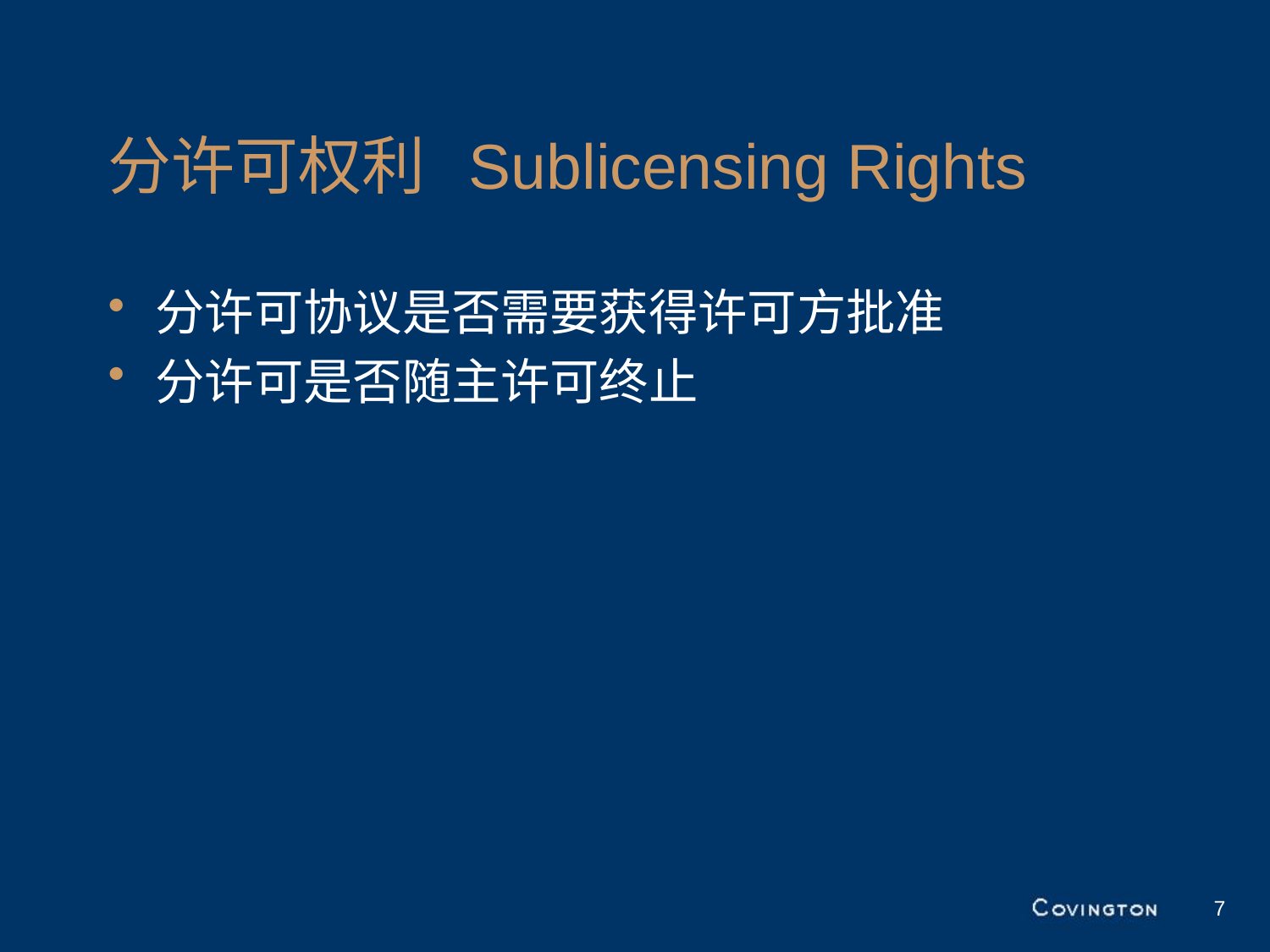

# 分许可权利  Sublicensing Rights
分许可协议是否需要获得许可方批准
分许可是否随主许可终止
7